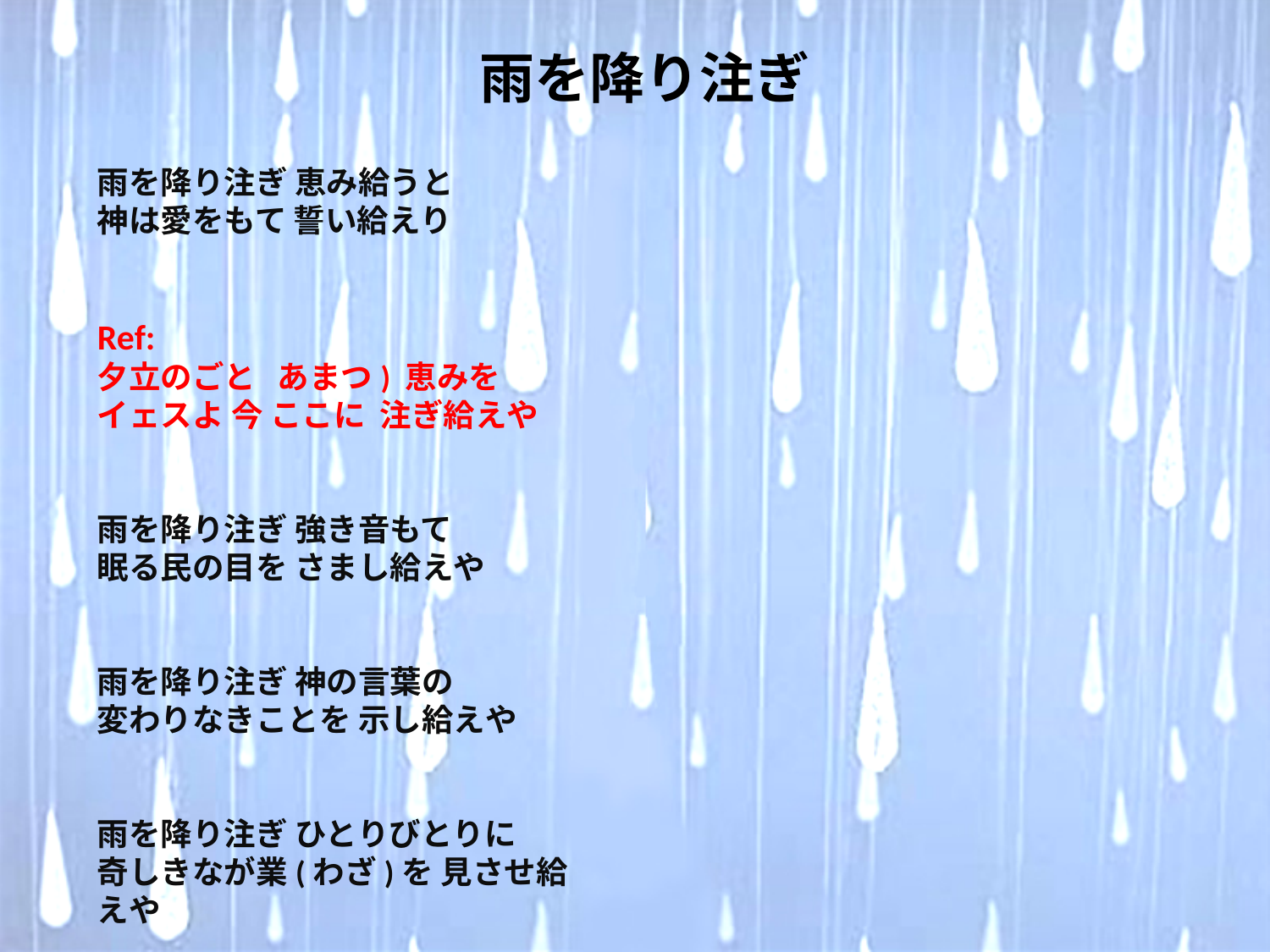

# 雨を降り注ぎ
雨を降り注ぎ 恵み給うと
神は愛をもて 誓い給えり

Ref:
夕立のごと   あまつ) 恵みを
イェスよ 今 ここに  注ぎ給えや

雨を降り注ぎ 強き音もて
眠る民の目を さまし給えや

雨を降り注ぎ 神の言葉の
変わりなきことを 示し給えや

雨を降り注ぎ ひとりびとりに
奇しきなが業(わざ)を 見させ給えや